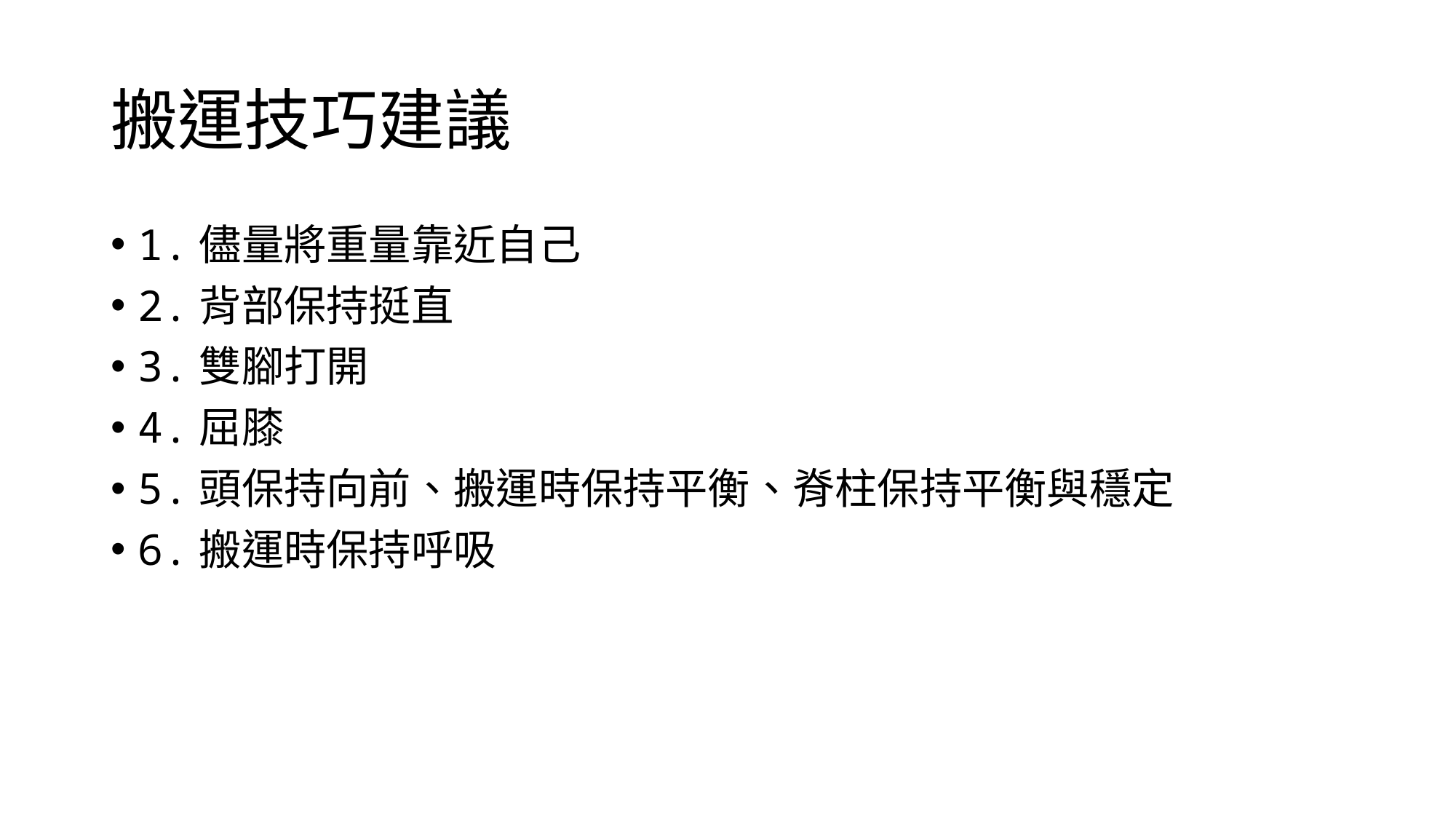

# 搬運技巧建議
1.儘量將重量靠近自己
2.背部保持挺直
3.雙腳打開
4.屈膝
5.頭保持向前、搬運時保持平衡、脊柱保持平衡與穩定
6.搬運時保持呼吸